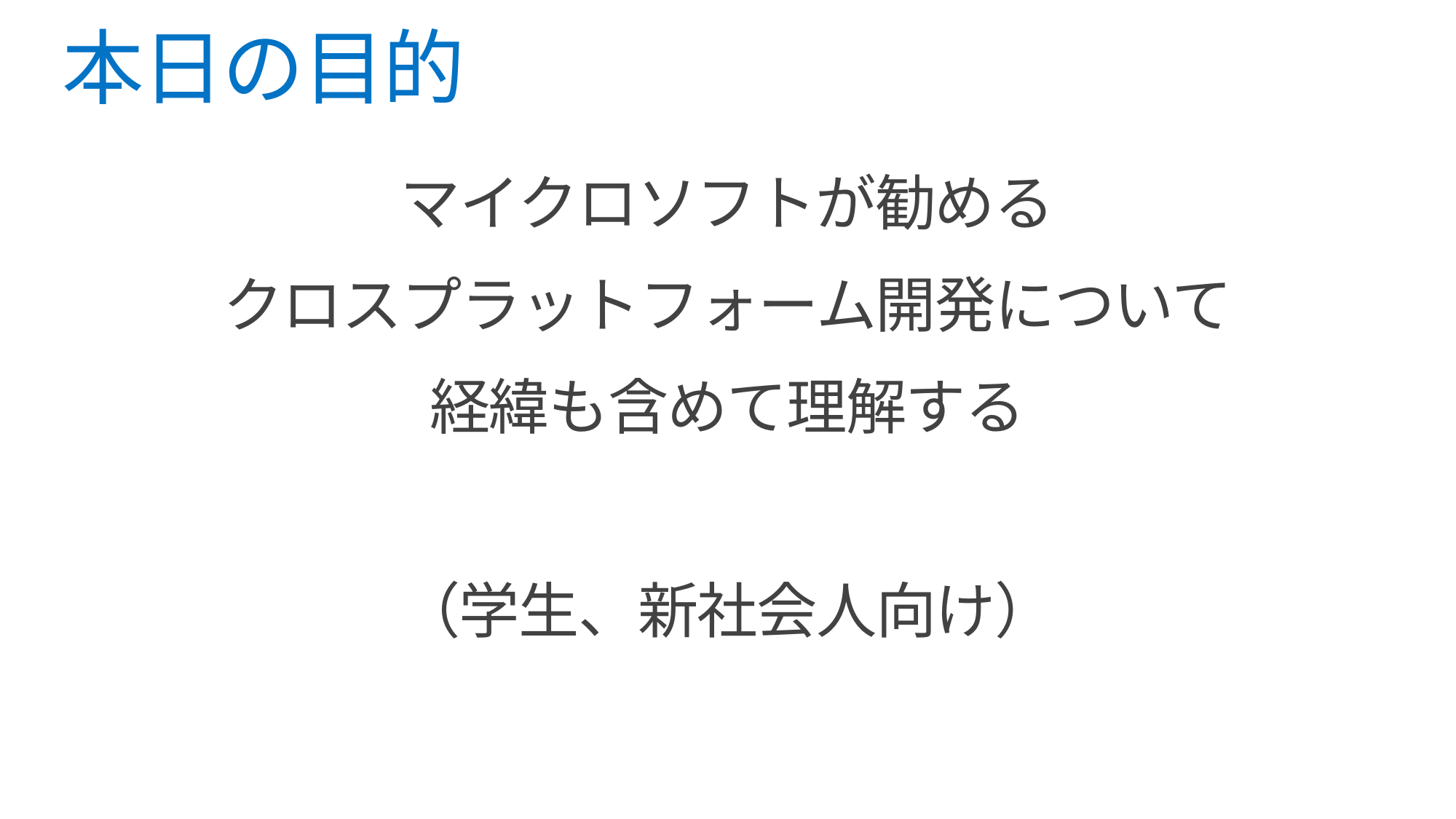

# 本日の目的
マイクロソフトが勧める
クロスプラットフォーム開発について
経緯も含めて理解する

（学生、新社会人向け）